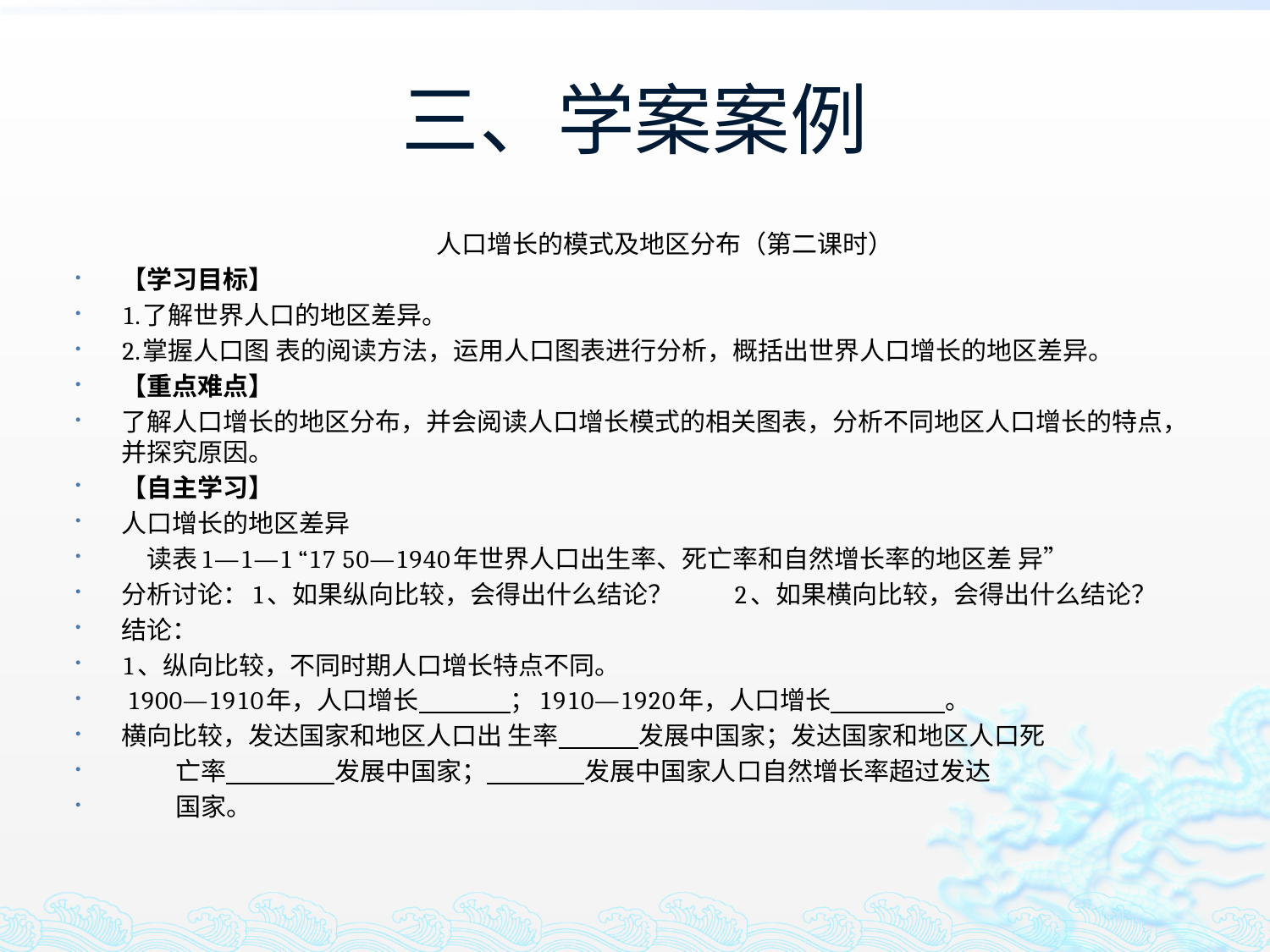

# 三、学案案例
          人口增长的模式及地区分布（第二课时）
【学习目标】
1.了解世界人口的地区差异。
2.掌握人口图 表的阅读方法，运用人口图表进行分析，概括出世界人口增长的地区差异。
【重点难点】
了解人口增长的地区分布，并会阅读人口增长模式的相关图表，分析不同地区人口增长的特点，并探究原因。
【自主学习】
人口增长的地区差异
    读表1—1—1 “17 50—1940年世界人口出生率、死亡率和自然增长率的地区差 异”
分析讨论：1、如果纵向比较，会得出什么结论？          2、如果横向比较，会得出什么结论？
结论：
1、纵向比较，不同时期人口增长特点不同。
 1900—1910年，人口增长                ；1910—1920年，人口增长                    。
横向比较，发达国家和地区人口出 生率              发展中国家；发达国家和地区人口死
         亡率                   发展中国家；                 发展中国家人口自然增长率超过发达
         国家。